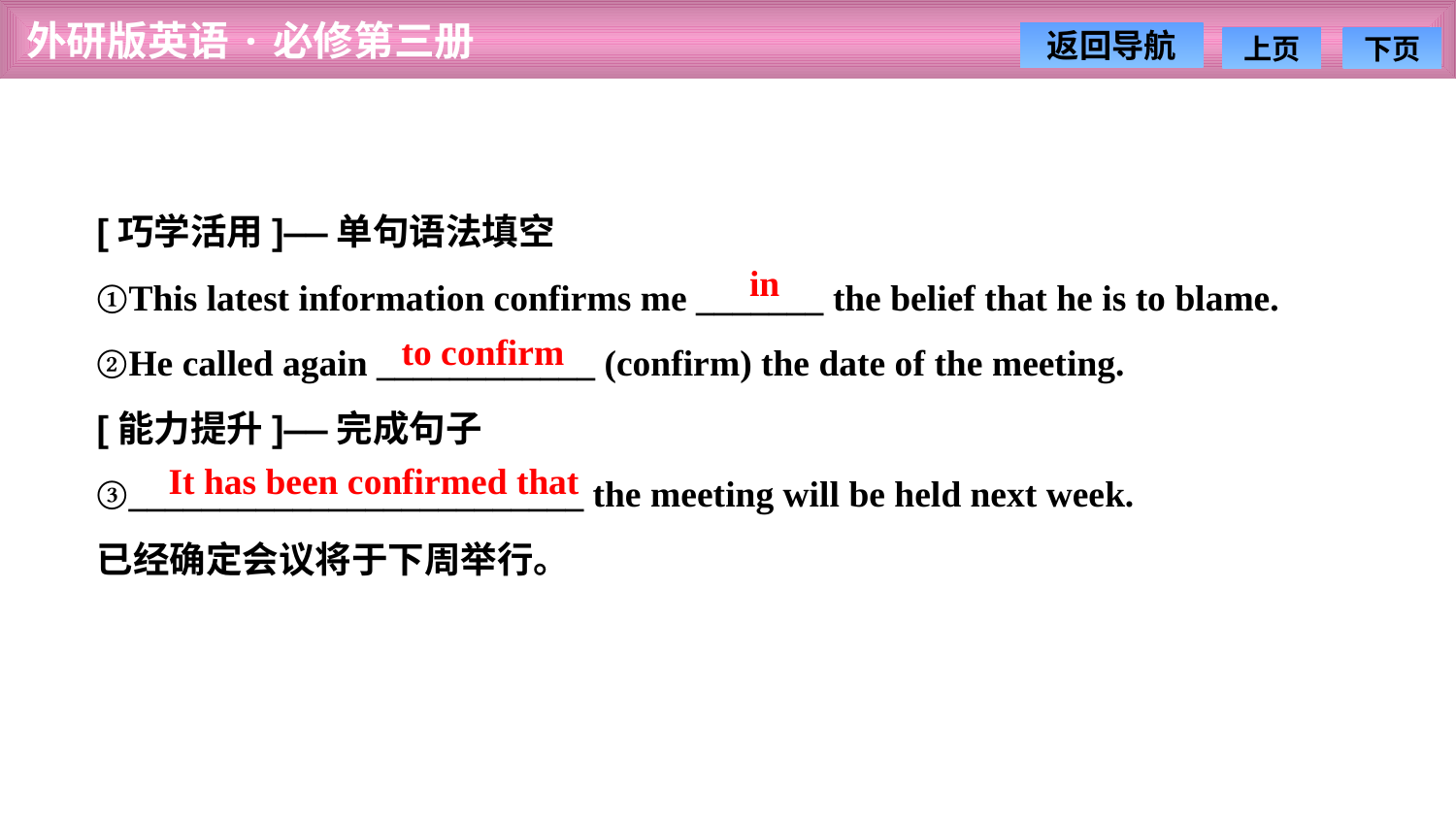

[巧学活用]——单句语法填空
①This latest information confirms me _______ the belief that he is to blame.
②He called again ____________ (confirm) the date of the meeting.
[能力提升]——完成句子
③_________________________ the meeting will be held next week.
已经确定会议将于下周举行。
in
to confirm
It has been confirmed that